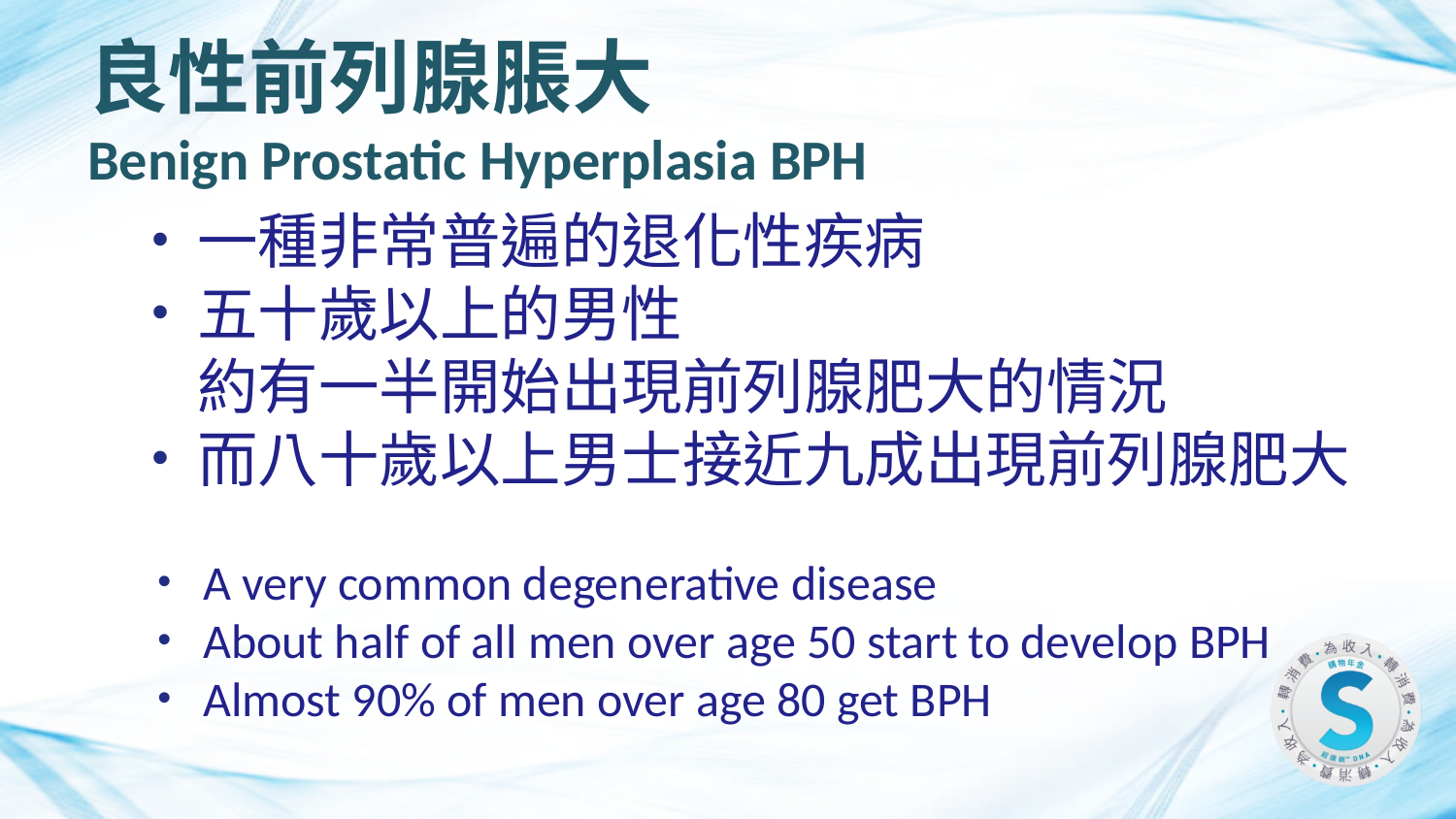

良性前列腺脹大
Benign Prostatic Hyperplasia BPH
一種非常普遍的退化性疾病
五十歲以上的男性
約有一半開始出現前列腺肥大的情況
而八十歲以上男士接近九成出現前列腺肥大
A very common degenerative disease
About half of all men over age 50 start to develop BPH
Almost 90% of men over age 80 get BPH